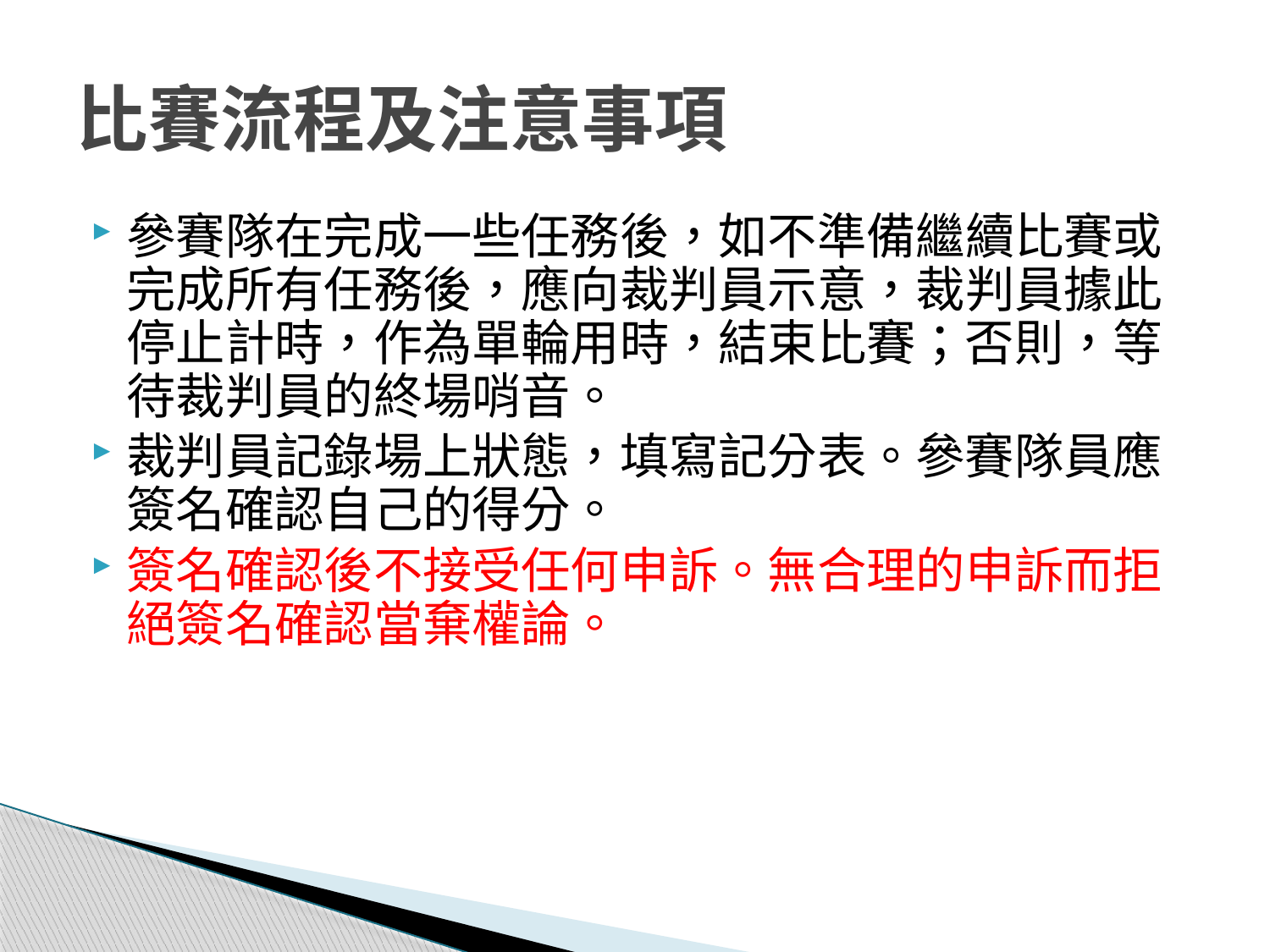

# 比賽流程及注意事項
參賽隊在完成一些任務後，如不準備繼續比賽或完成所有任務後，應向裁判員示意，裁判員據此停止計時，作為單輪用時，結束比賽；否則，等待裁判員的終場哨音。
裁判員記錄場上狀態，填寫記分表。參賽隊員應簽名確認自己的得分。
簽名確認後不接受任何申訴。無合理的申訴而拒絕簽名確認當棄權論。